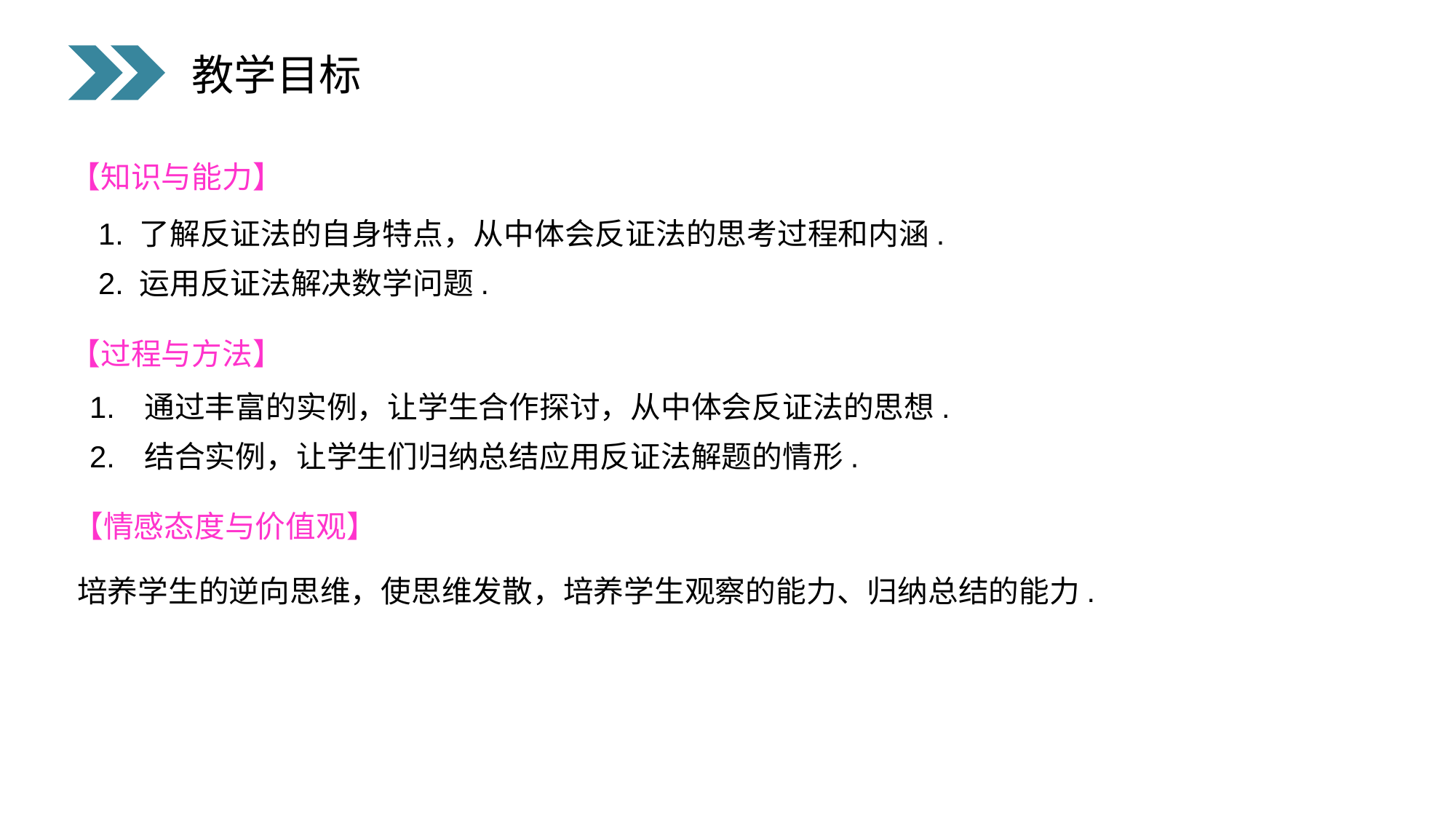

教学目标
    【知识与能力】

了解反证法的自身特点，从中体会反证法的思考过程和内涵.
运用反证法解决数学问题.
    【过程与方法】

 通过丰富的实例，让学生合作探讨，从中体会反证法的思想.
 结合实例，让学生们归纳总结应用反证法解题的情形.
    【情感态度与价值观】

            培养学生的逆向思维，使思维发散，培养学生观察的能力、归纳总结的能力.